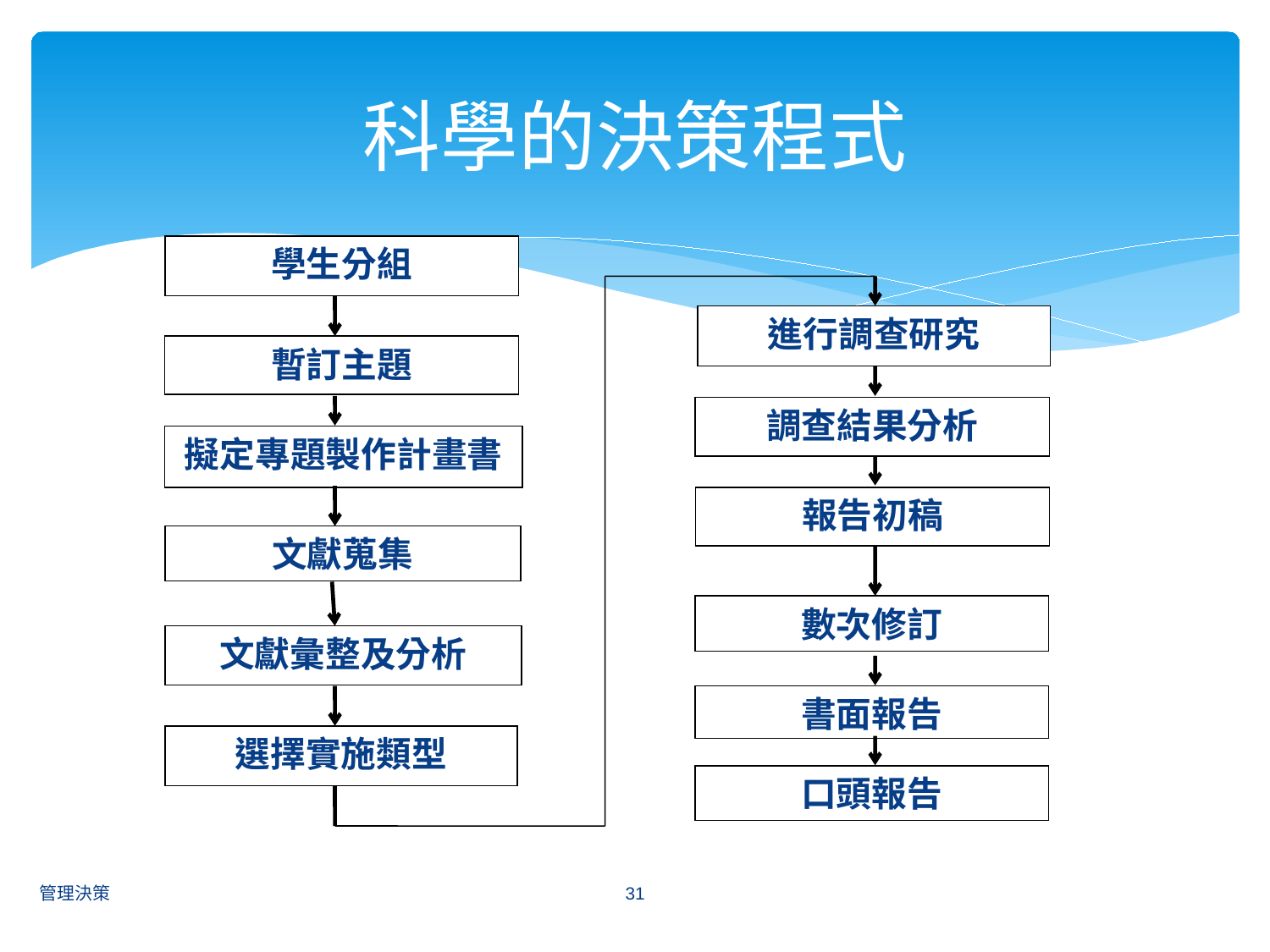

# 科學的決策程式
學生分組

進行調查研究

暫訂主題

調查結果分析
擬定專題製作計畫書

報告初稿
文獻蒐集

數次修訂
文獻彙整及分析

書面報告
選擇實施類型

口頭報告

31
管理決策